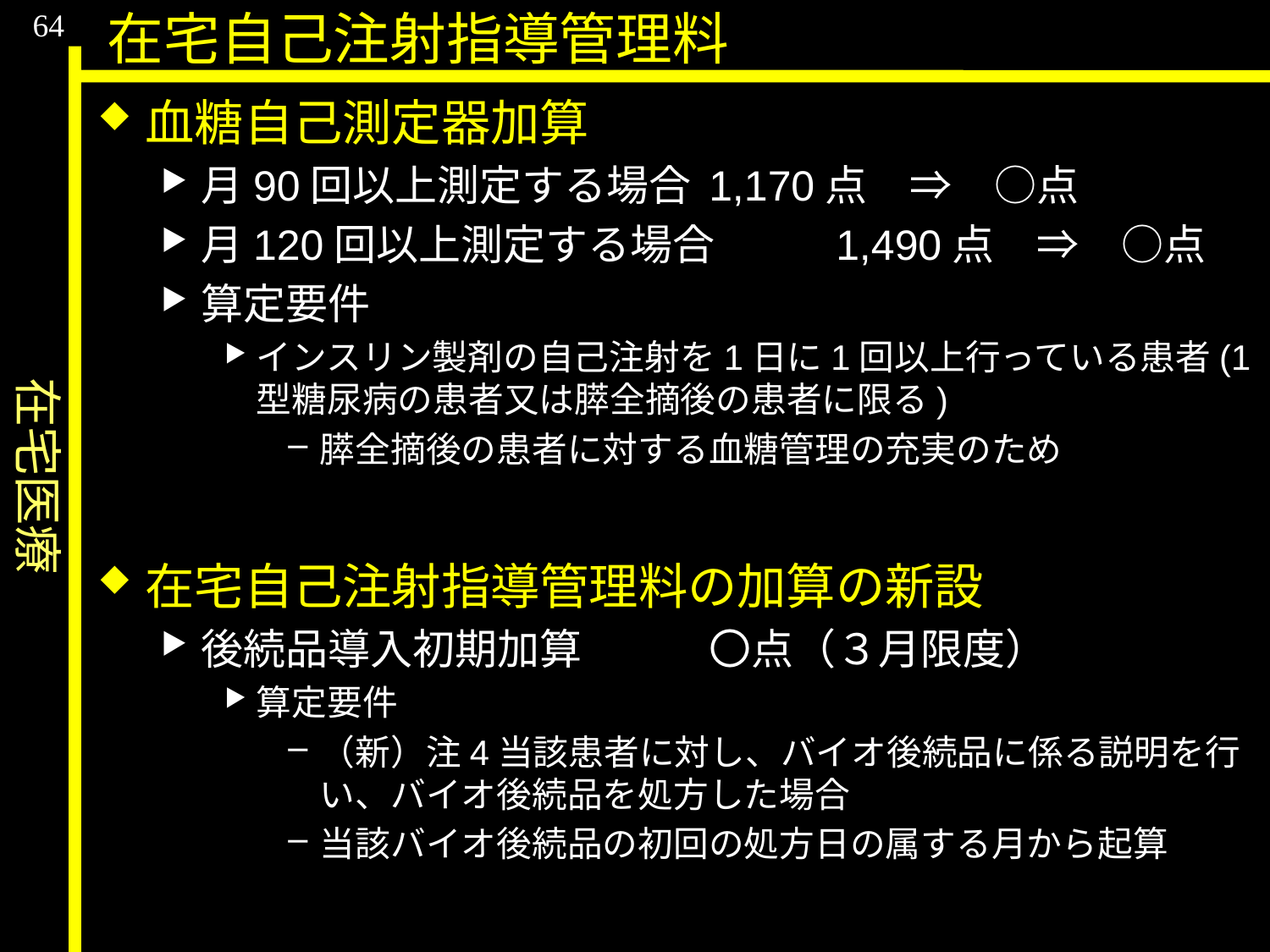

在宅医療
64
在宅自己注射指導管理料

血糖自己測定器加算
月90回以上測定する場合	1,170点　⇒　○点
月120回以上測定する場合	1,490点　⇒　○点
算定要件
インスリン製剤の自己注射を1日に1回以上行っている患者(1型糖尿病の患者又は膵全摘後の患者に限る)
膵全摘後の患者に対する血糖管理の充実のため

在宅自己注射指導管理料の加算の新設
後続品導入初期加算	〇点（３月限度）
算定要件
（新）注4当該患者に対し、バイオ後続品に係る説明を行い、バイオ後続品を処方した場合
当該バイオ後続品の初回の処方日の属する月から起算